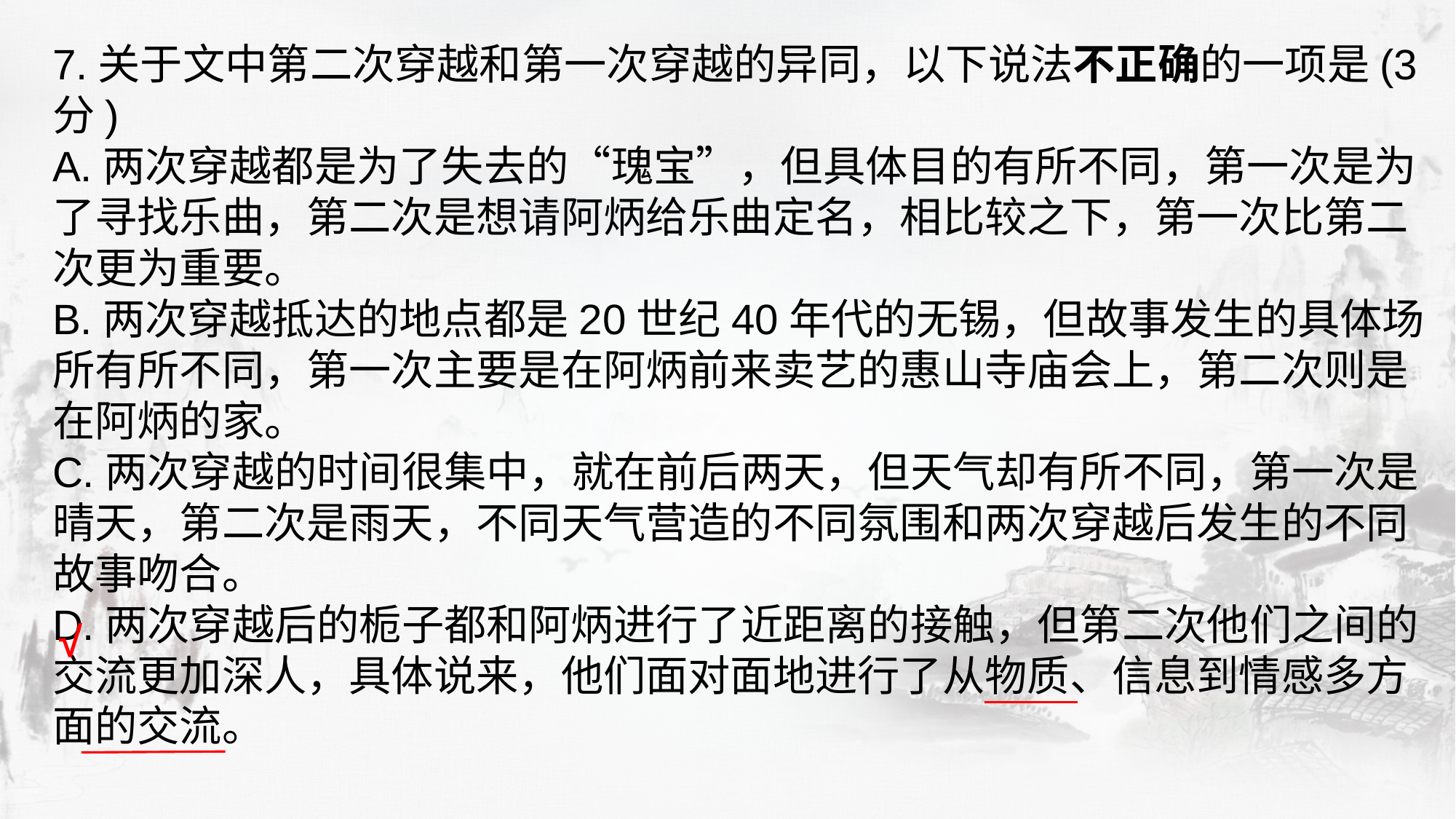

7.关于文中第二次穿越和第一次穿越的异同，以下说法不正确的一项是(3分)
A.两次穿越都是为了失去的“瑰宝”，但具体目的有所不同，第一次是为了寻找乐曲，第二次是想请阿炳给乐曲定名，相比较之下，第一次比第二次更为重要。
B.两次穿越抵达的地点都是20世纪40年代的无锡，但故事发生的具体场所有所不同，第一次主要是在阿炳前来卖艺的惠山寺庙会上，第二次则是在阿炳的家。
C.两次穿越的时间很集中，就在前后两天，但天气却有所不同，第一次是晴天，第二次是雨天，不同天气营造的不同氛围和两次穿越后发生的不同故事吻合。
D.两次穿越后的栀子都和阿炳进行了近距离的接触，但第二次他们之间的交流更加深人，具体说来，他们面对面地进行了从物质、信息到情感多方面的交流。
√